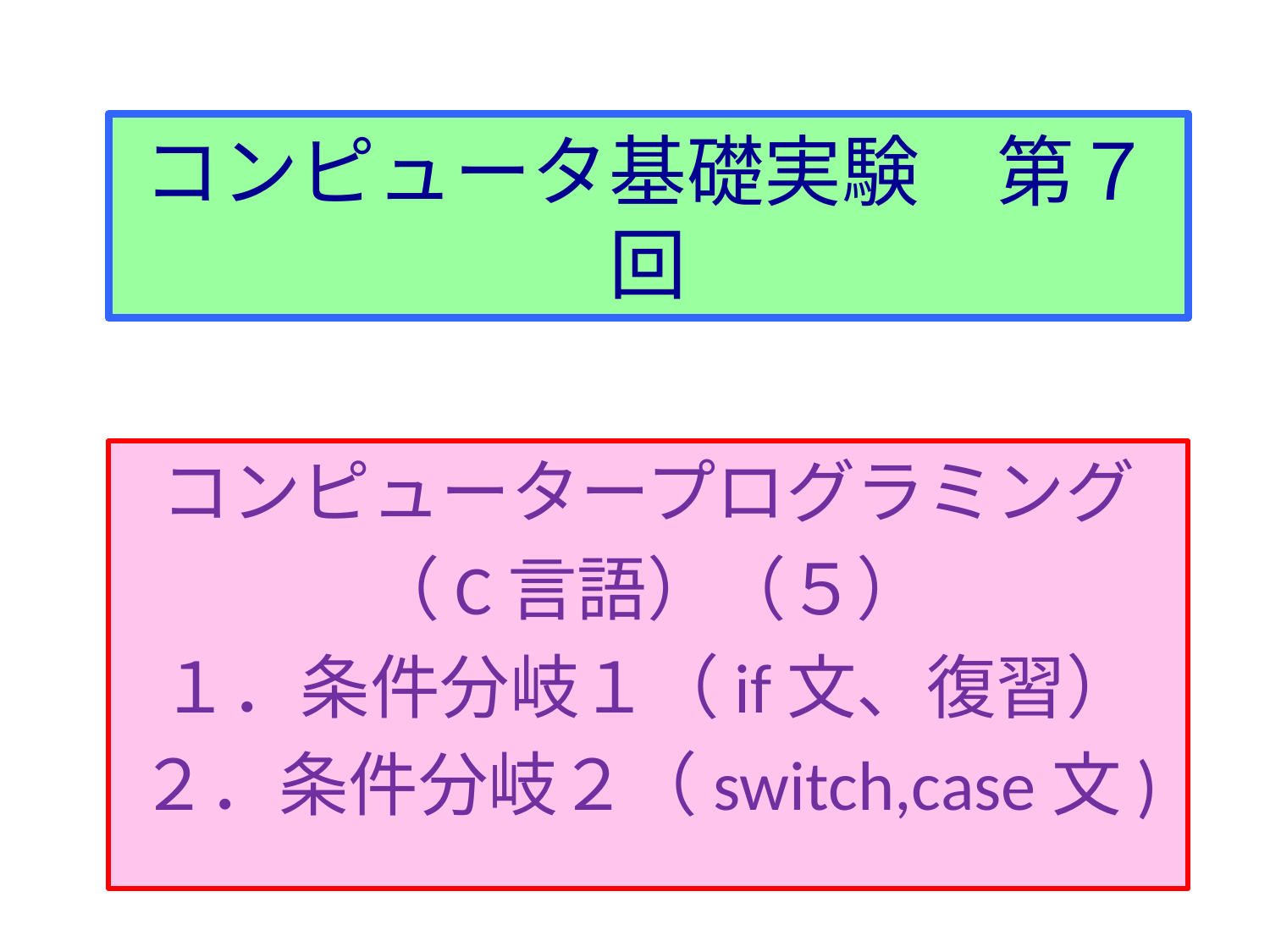

# コンピュータ基礎実験　第７回
コンピュータープログラミング
（C言語）（５）
１．条件分岐１（if文、復習）
２．条件分岐２（switch,case文)